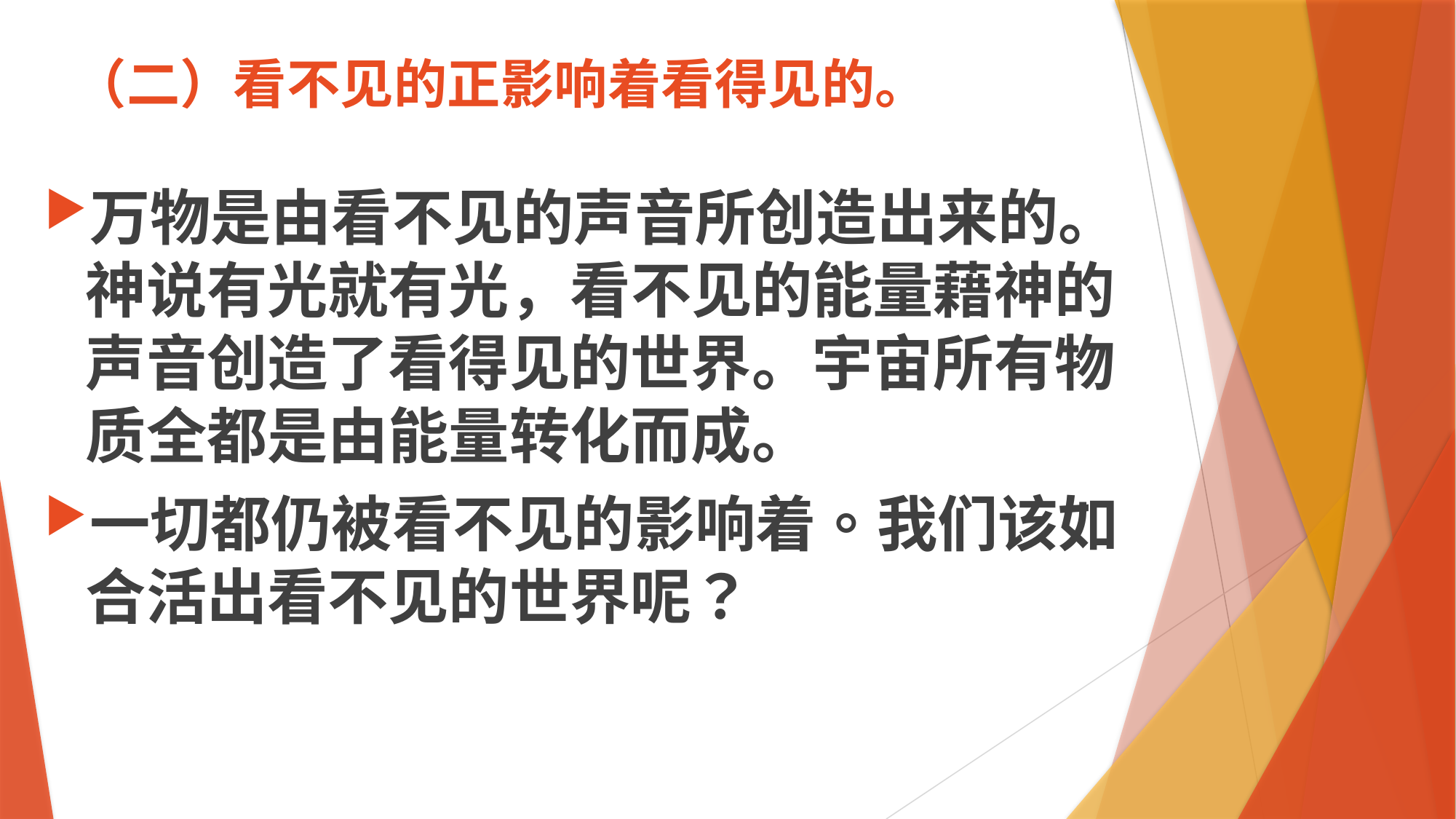

# （二）看不见的正影响着看得见的。
万物是由看不见的声音所创造出来的。神说有光就有光，看不见的能量藉神的声音创造了看得见的世界。宇宙所有物质全都是由能量转化而成。
一切都仍被看不见的影响着。我们该如合活出看不见的世界呢？